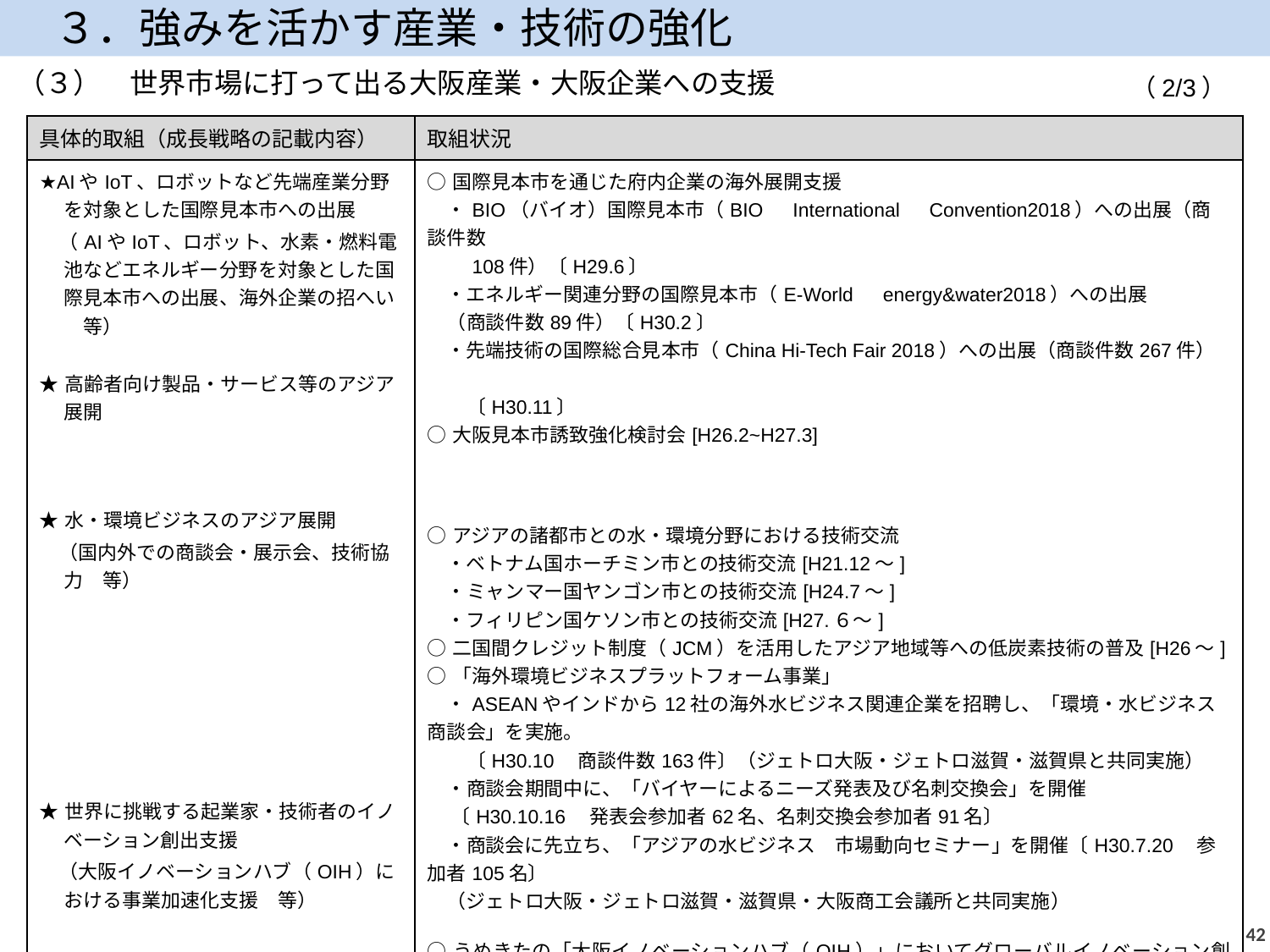

３．強みを活かす産業・技術の強化
（３）　世界市場に打って出る大阪産業・大阪企業への支援
（2/3）
| 具体的取組（成長戦略の記載内容） | 取組状況 |
| --- | --- |
| ★AIやIoT、ロボットなど先端産業分野を対象とした国際見本市への出展 　（AIやIoT、ロボット、水素・燃料電池などエネルギー分野を対象とした国際見本市への出展、海外企業の招へい　等） ★高齢者向け製品・サービス等のアジア展開 ★水・環境ビジネスのアジア展開 　（国内外での商談会・展示会、技術協力　等） ★世界に挑戦する起業家・技術者のイノベーション創出支援 　（大阪イノベーションハブ（OIH）における事業加速化支援　等） | ○国際見本市を通じた府内企業の海外展開支援 　・BIO（バイオ）国際見本市（BIO　International　Convention2018）への出展（商談件数　 　　108件）〔H29.6〕 　・エネルギー関連分野の国際見本市（E-World　energy&water2018）への出展 　（商談件数89件）〔H30.2〕 　・先端技術の国際総合見本市（China Hi-Tech Fair 2018）への出展（商談件数267件）　 　　〔H30.11〕 ○大阪見本市誘致強化検討会[H26.2~H27.3] ○アジアの諸都市との水・環境分野における技術交流 　・ベトナム国ホーチミン市との技術交流[H21.12～] 　・ミャンマー国ヤンゴン市との技術交流[H24.7～] 　・フィリピン国ケソン市との技術交流[H27.６～] ○二国間クレジット制度（JCM）を活用したアジア地域等への低炭素技術の普及[H26～] ○「海外環境ビジネスプラットフォーム事業」 　・ASEANやインドから12社の海外水ビジネス関連企業を招聘し、「環境・水ビジネス商談会」を実施。　　　 　　〔H30.10　商談件数163件〕（ジェトロ大阪・ジェトロ滋賀・滋賀県と共同実施） 　・商談会期間中に、「バイヤーによるニーズ発表及び名刺交換会」を開催 〔H30.10.16　発表会参加者62名、名刺交換会参加者91名〕 　・商談会に先立ち、「アジアの水ビジネス　市場動向セミナー」を開催〔H30.7.20　参加者105名〕 　（ジェトロ大阪・ジェトロ滋賀・滋賀県・大阪商工会議所と共同実施） ○うめきたの「大阪イノベーションハブ（OIH）」においてグローバルイノベーション創出支援事業 ［H25～］ 　・大阪イノベーションハブ（OIH）の来場者数　[H27]14,083人、[H28] 16,613人、 [H29]　17,385人 　・事業化プロジェクト創出支援件数　[H27] 　53件、[H28] 　56件、[H29]　　55件 　・国際イノベーション会議　[H28.2]参加者602人、[H29.2]参加者737人、 　　[H30.2]参加者684人 　・グローバルイノベーションファンド（ハック大阪投資事業有限責任組合）への出資[Ｈ26] |
42